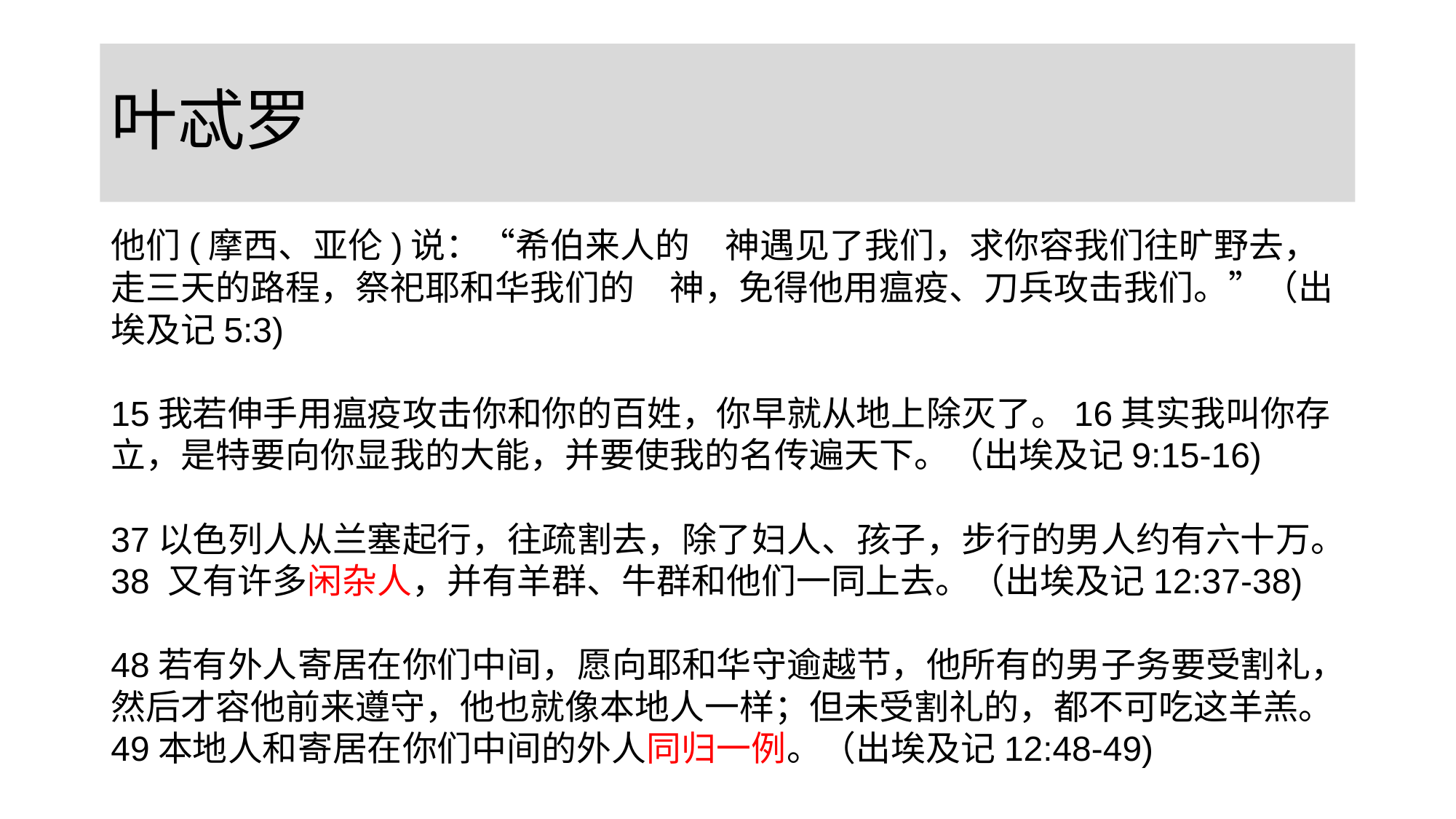

# 叶忒罗
他们(摩西、亚伦)说：“希伯来人的　神遇见了我们，求你容我们往旷野去，走三天的路程，祭祀耶和华我们的　神，免得他用瘟疫、刀兵攻击我们。”（出埃及记5:3)

15我若伸手用瘟疫攻击你和你的百姓，你早就从地上除灭了。16其实我叫你存立，是特要向你显我的大能，并要使我的名传遍天下。（出埃及记9:15-16)

37以色列人从兰塞起行，往疏割去，除了妇人、孩子，步行的男人约有六十万。38 又有许多闲杂人，并有羊群、牛群和他们一同上去。（出埃及记12:37-38)

48若有外人寄居在你们中间，愿向耶和华守逾越节，他所有的男子务要受割礼，然后才容他前来遵守，他也就像本地人一样；但未受割礼的，都不可吃这羊羔。49本地人和寄居在你们中间的外人同归一例。（出埃及记12:48-49)